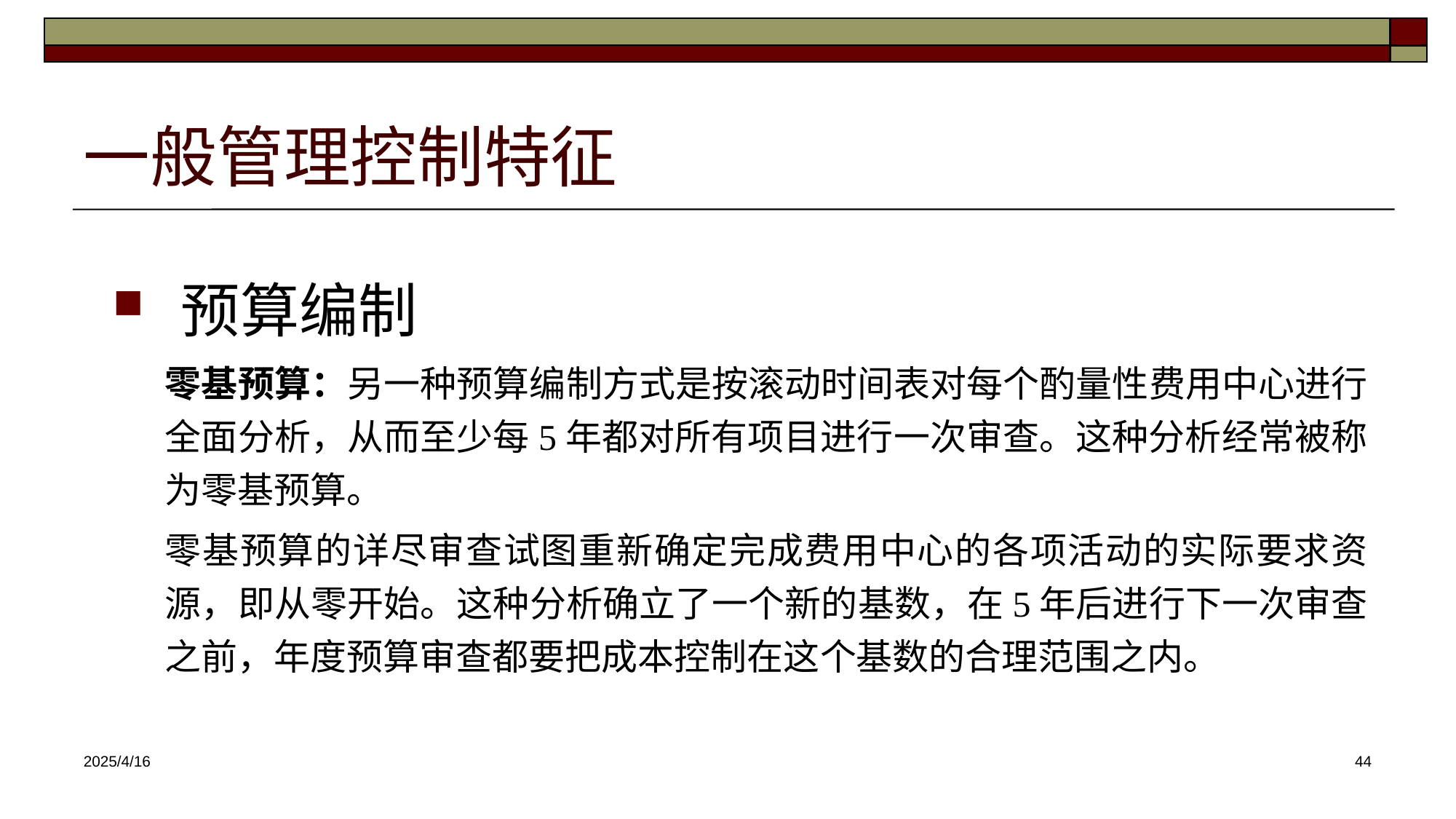

# 一般管理控制特征
预算编制
零基预算：另一种预算编制方式是按滚动时间表对每个酌量性费用中心进行全面分析，从而至少每5年都对所有项目进行一次审查。这种分析经常被称为零基预算。
零基预算的详尽审查试图重新确定完成费用中心的各项活动的实际要求资源，即从零开始。这种分析确立了一个新的基数，在5年后进行下一次审查之前，年度预算审查都要把成本控制在这个基数的合理范围之内。

2025/4/16
44